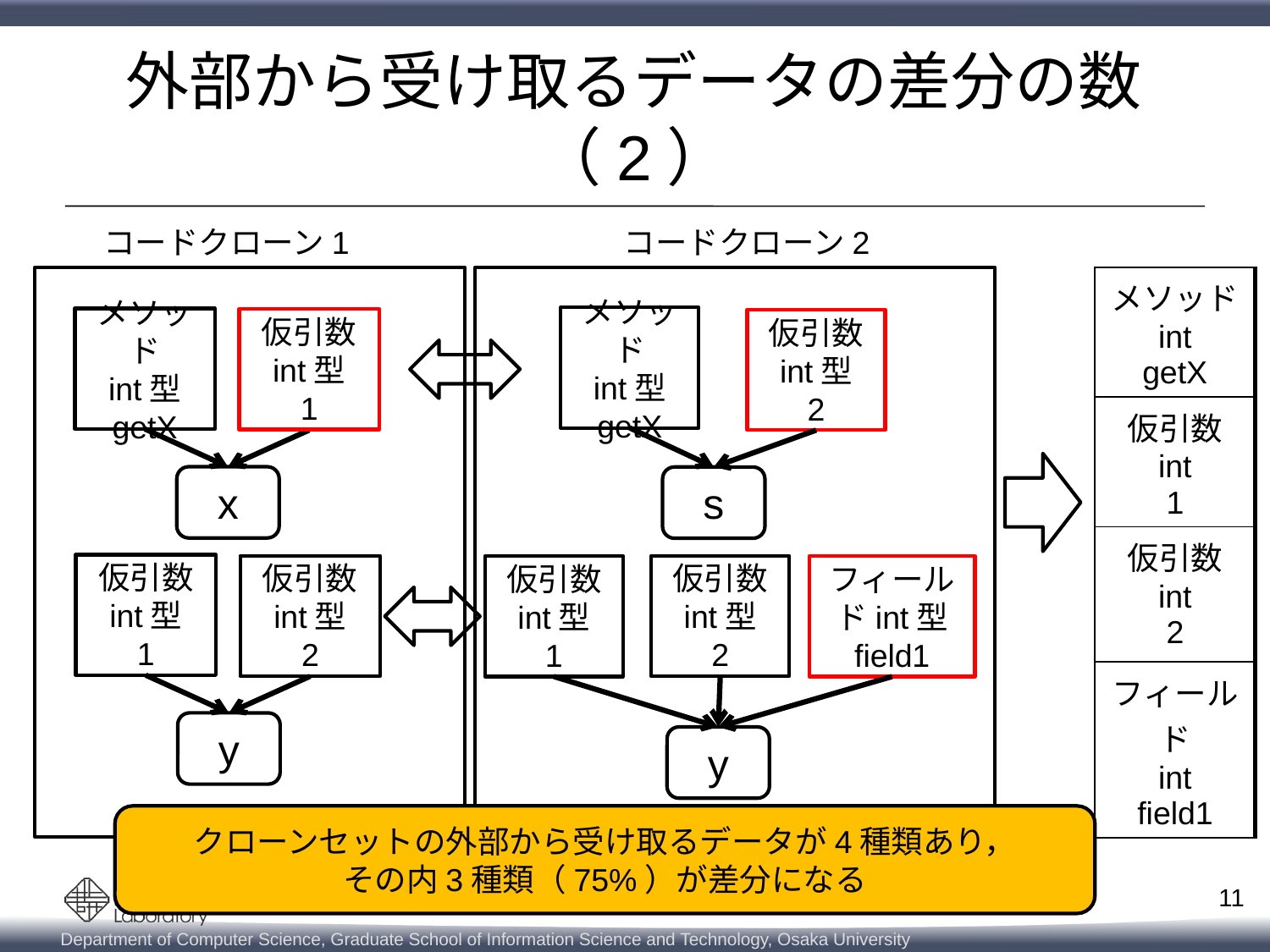

# 外部から受け取るデータの差分の数（2）
コードクローン1
コードクローン2
| メソッド int getX |
| --- |
| 仮引数 int 1 |
| 仮引数 int 2 |
| フィールド int field1 |

メソッド
int型
getX
メソッド
int型
getX
仮引数
int型
1
仮引数
int型
2

x
s
仮引数
int型
1
仮引数
int型
2
仮引数
int型
2
仮引数
int型
1
フィールドint型
field1

y
y
クローンセットの外部から受け取るデータが4種類あり，
その内3種類（75%）が差分になる
11